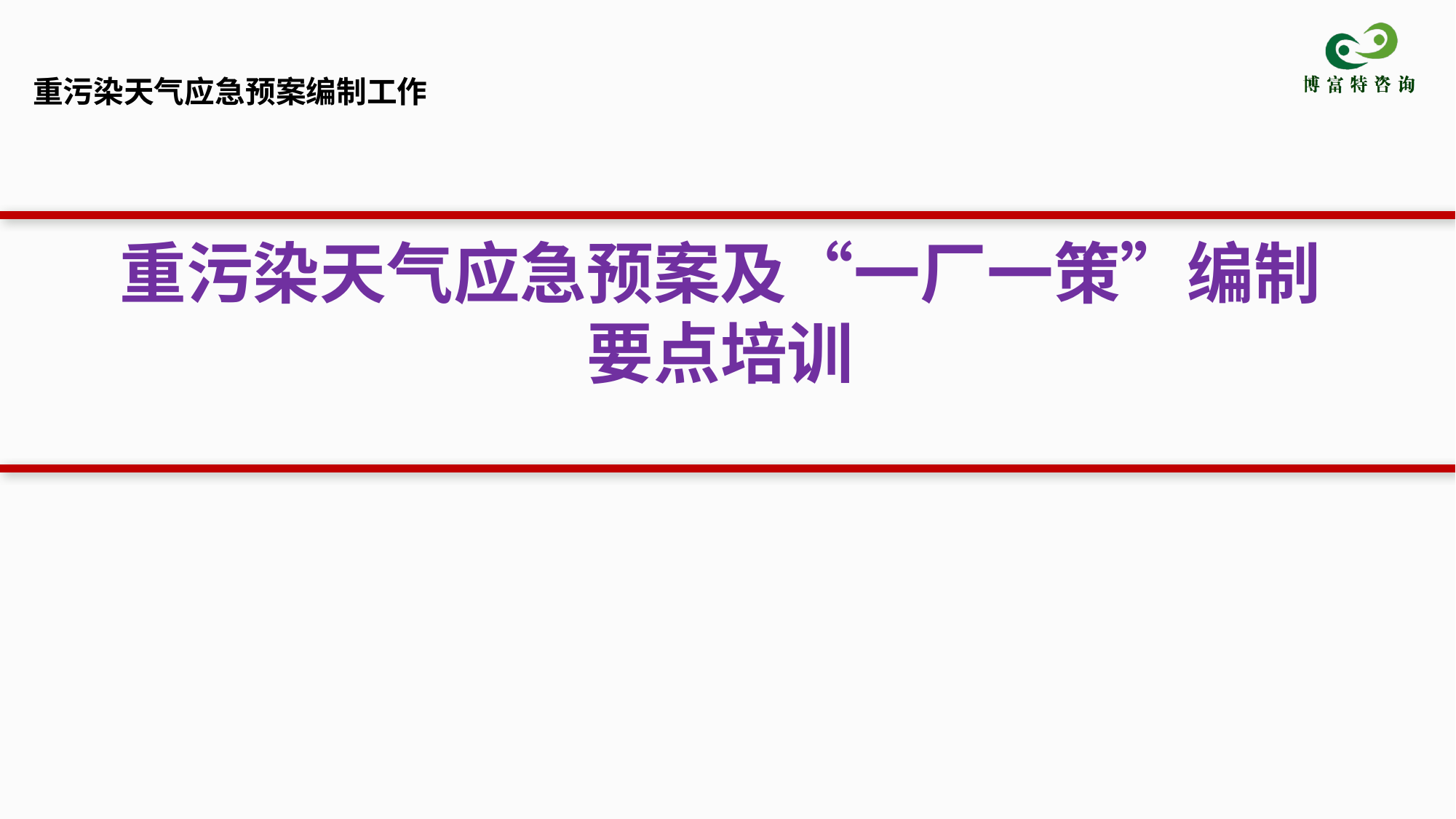

重污染天气应急预案编制工作

重污染天气应急预案及“一厂一策”编制要点培训